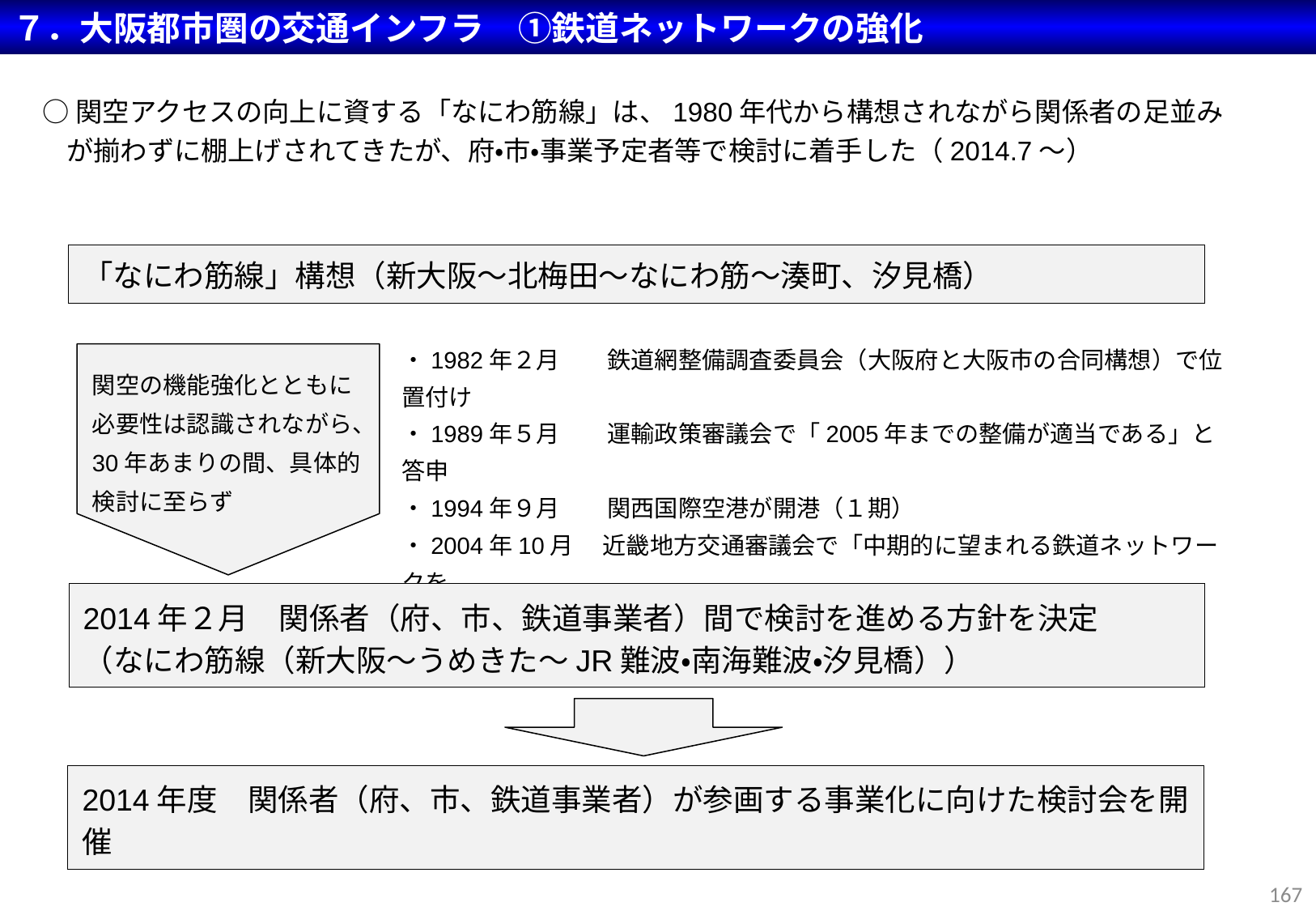

７．大阪都市圏の交通インフラ　①鉄道ネットワークの強化
○関空アクセスの向上に資する「なにわ筋線」は、1980年代から構想されながら関係者の足並みが揃わずに棚上げされてきたが、府・市・事業予定者等で検討に着手した（2014.7～）
「なにわ筋線」構想（新大阪～北梅田～なにわ筋～湊町、汐見橋）

・1982年２月　　鉄道網整備調査委員会（大阪府と大阪市の合同構想）で位置付け
・1989年５月　　運輸政策審議会で「2005年までの整備が適当である」と答申
・1994年９月　　関西国際空港が開港（１期）
・2004年10月　 近畿地方交通審議会で「中期的に望まれる鉄道ネットワークを
　　　　　　　　　　構成する新たな路線」と答申
・2007年８月　　関西国際空港第二滑走路オープン
関空の機能強化とともに必要性は認識されながら、
30年あまりの間、具体的検討に至らず
2014年２月　関係者（府、市、鉄道事業者）間で検討を進める方針を決定
（なにわ筋線（新大阪～うめきた～JR難波・南海難波・汐見橋））

2014年度　関係者（府、市、鉄道事業者）が参画する事業化に向けた検討会を開催
167